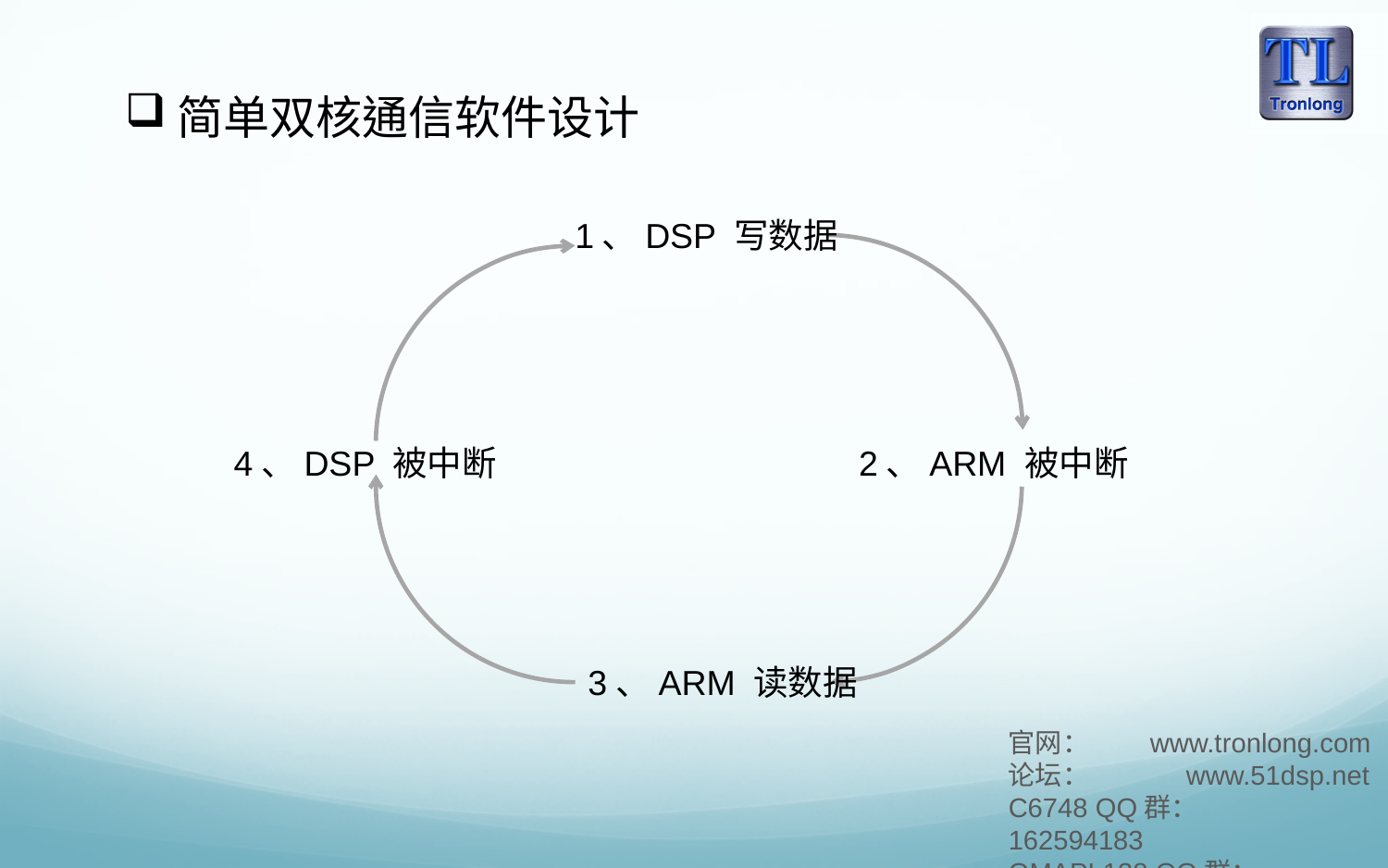

简单双核通信软件设计
1、DSP 写数据

4、DSP 被中断
2、ARM 被中断
3、ARM 读数据